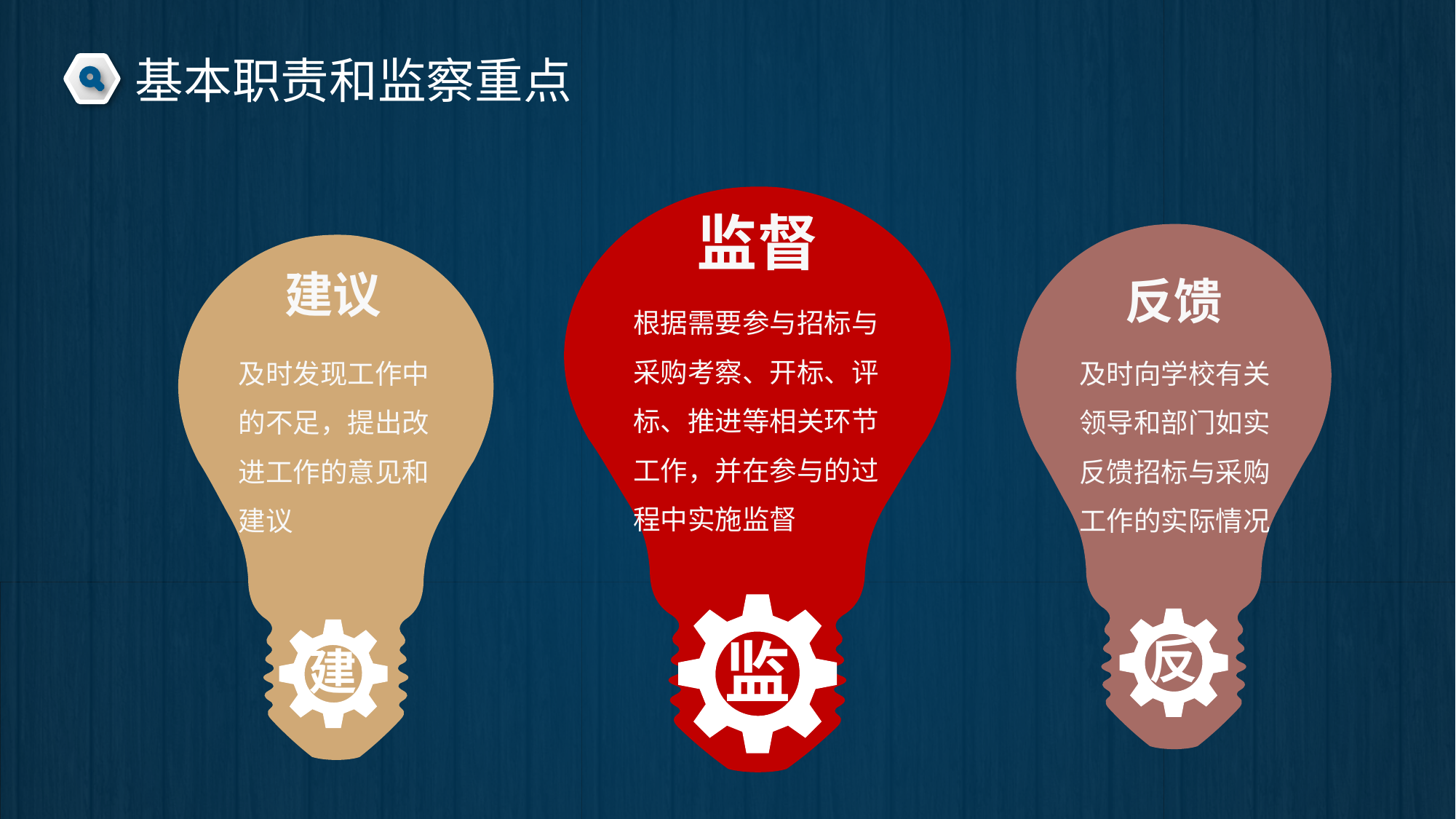

基本职责和监察重点

监督

建议
反馈
根据需要参与招标与采购考察、开标、评标、推进等相关环节工作，并在参与的过程中实施监督
及时发现工作中的不足，提出改进工作的意见和建议
及时向学校有关领导和部门如实反馈招标与采购工作的实际情况

反

建
监